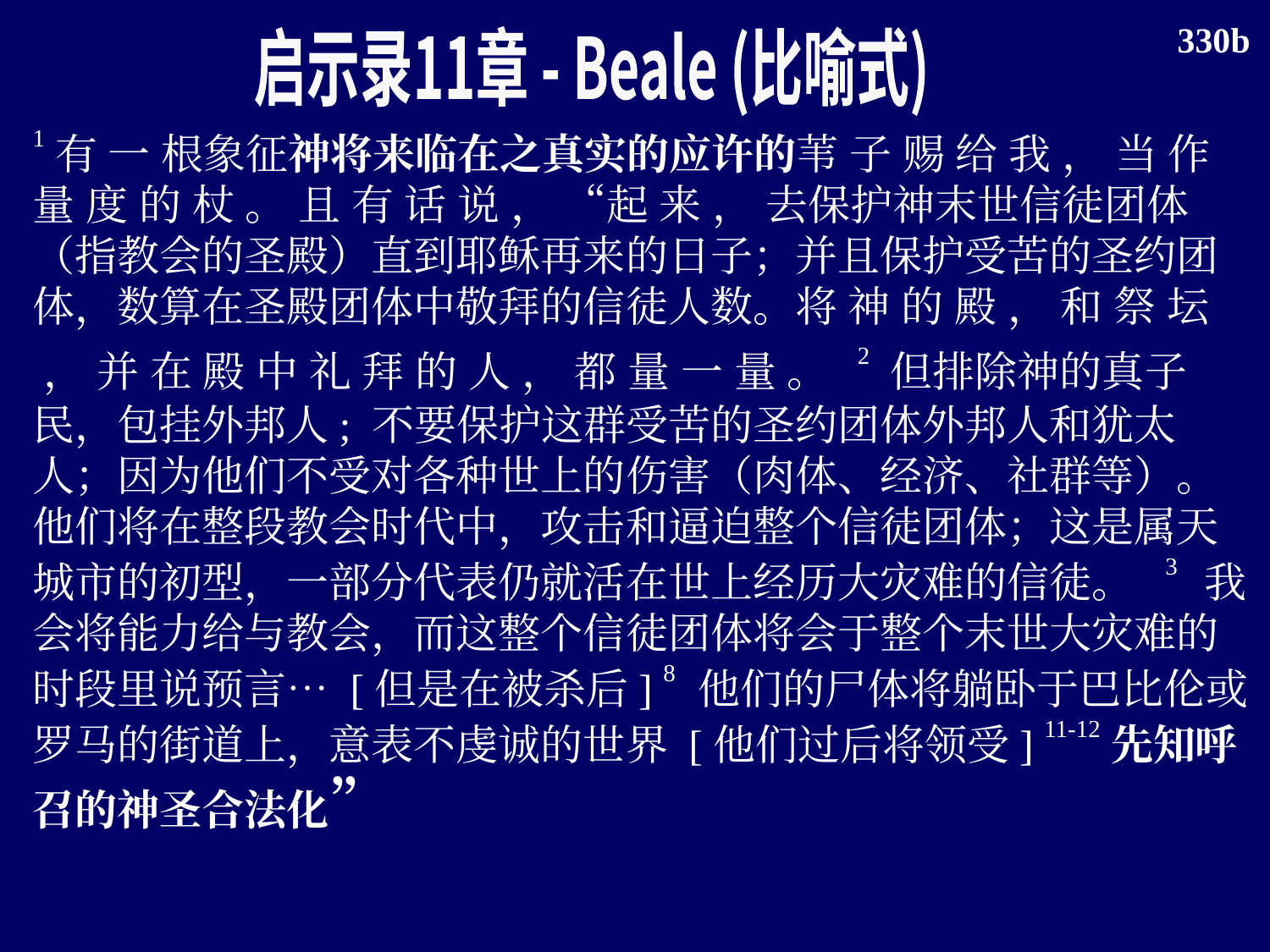

# Symbolic Summary (Beale)
330b
启示录11章 - Beale (比喻式)
1有 一 根象征神将来临在之真实的应许的苇 子 赐 给 我 ， 当 作 量 度 的 杖 。 且 有 话 说 ， “起 来 ， 去保护神末世信徒团体（指教会的圣殿）直到耶稣再来的日子；并且保护受苦的圣约团体，数算在圣殿团体中敬拜的信徒人数。将 神 的 殿 ， 和 祭 坛 ， 并 在 殿 中 礼 拜 的 人 ， 都 量 一 量 。 2 但排除神的真子民，包挂外邦人; 不要保护这群受苦的圣约团体外邦人和犹太人；因为他们不受对各种世上的伤害（肉体、经济、社群等）。他们将在整段教会时代中，攻击和逼迫整个信徒团体；这是属天城市的初型，一部分代表仍就活在世上经历大灾难的信徒。  3  我会将能力给与教会，而这整个信徒团体将会于整个末世大灾难的时段里说预言… [但是在被杀后] 8  他们的尸体将躺卧于巴比伦或罗马的街道上，意表不虔诚的世界 [他们过后将领受] 11-12先知呼召的神圣合法化”